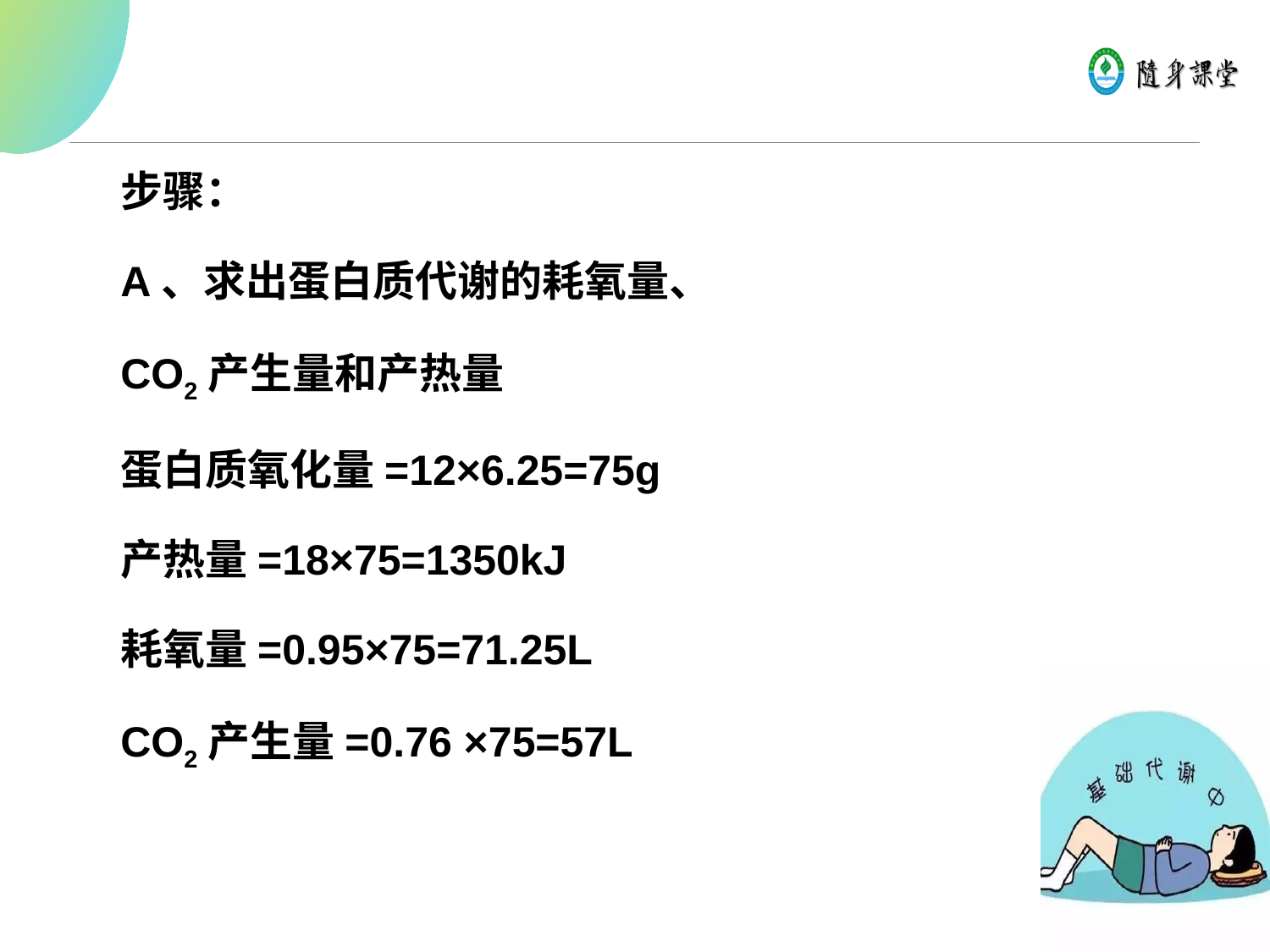

步骤：
A、求出蛋白质代谢的耗氧量、
CO2产生量和产热量
蛋白质氧化量=12×6.25=75g
产热量=18×75=1350kJ
耗氧量=0.95×75=71.25L
CO2产生量=0.76 ×75=57L